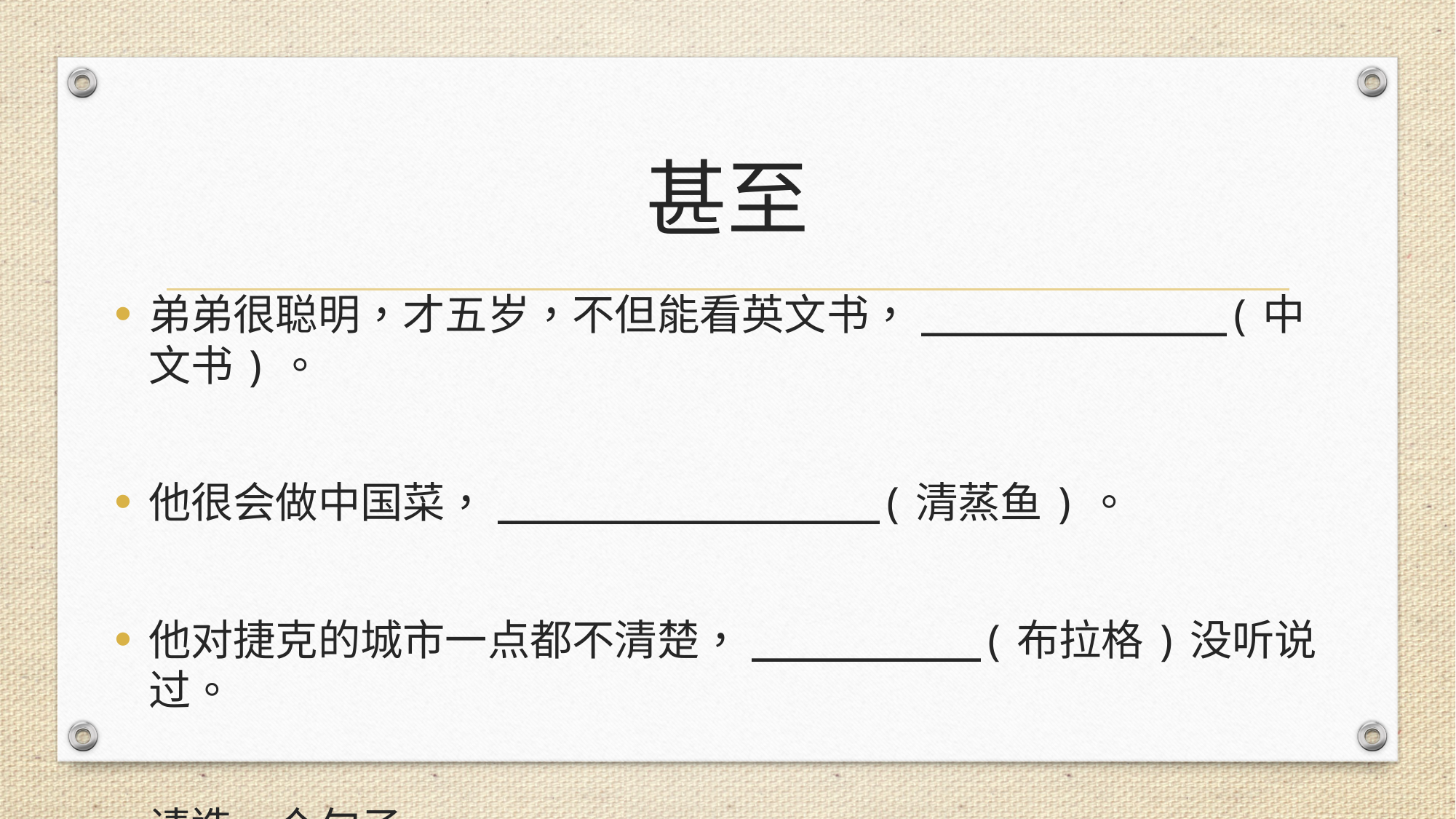

# 甚至
弟弟很聪明，才五岁，不但能看英文书，____________(中文书)。

他很会做中国菜，_______________(清蒸鱼)。

他对捷克的城市一点都不清楚，_________(布拉格)没听说过。

请造一个句子。